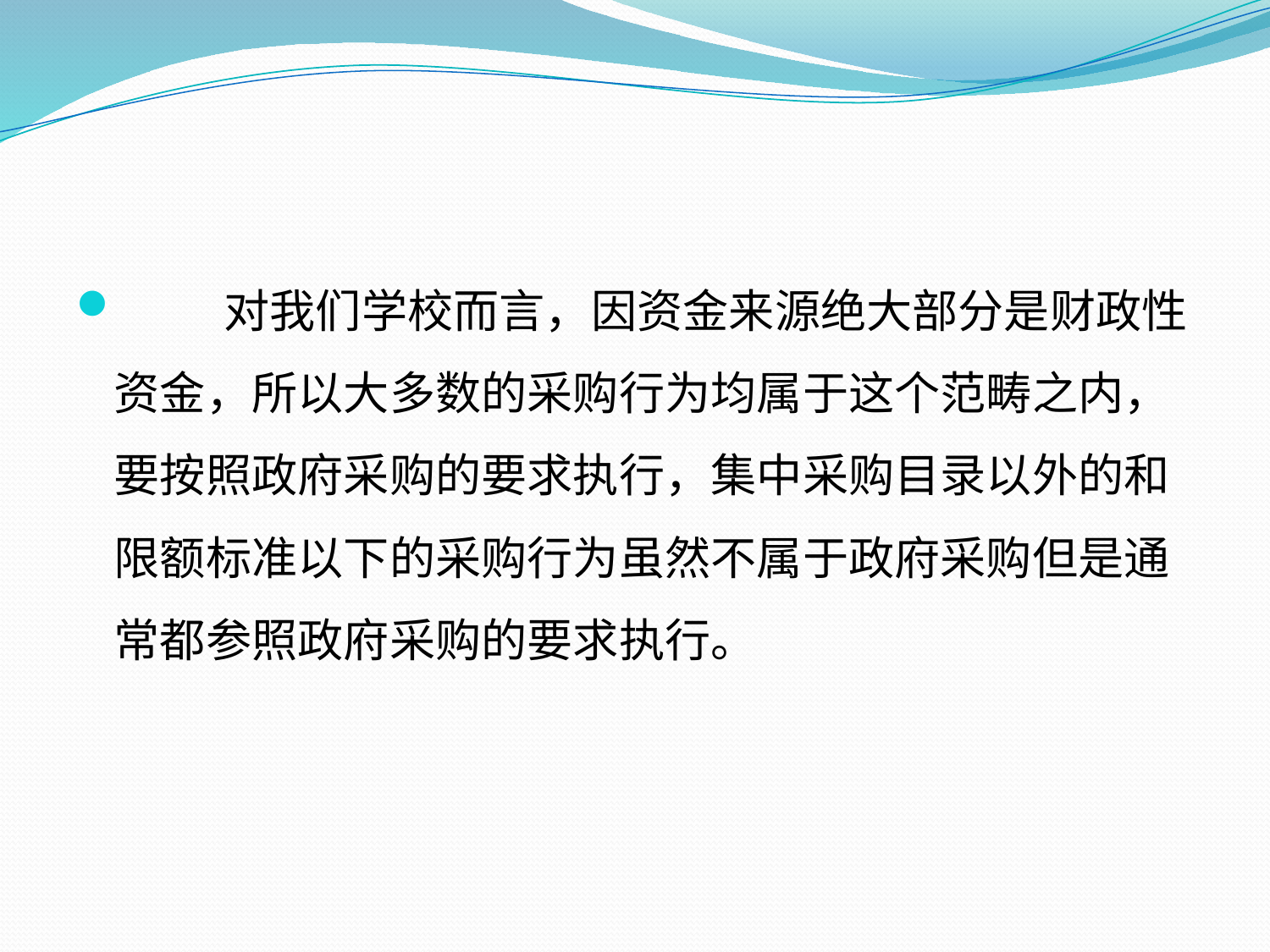

#
         对我们学校而言，因资金来源绝大部分是财政性资金，所以大多数的采购行为均属于这个范畴之内，要按照政府采购的要求执行，集中采购目录以外的和限额标准以下的采购行为虽然不属于政府采购但是通常都参照政府采购的要求执行。